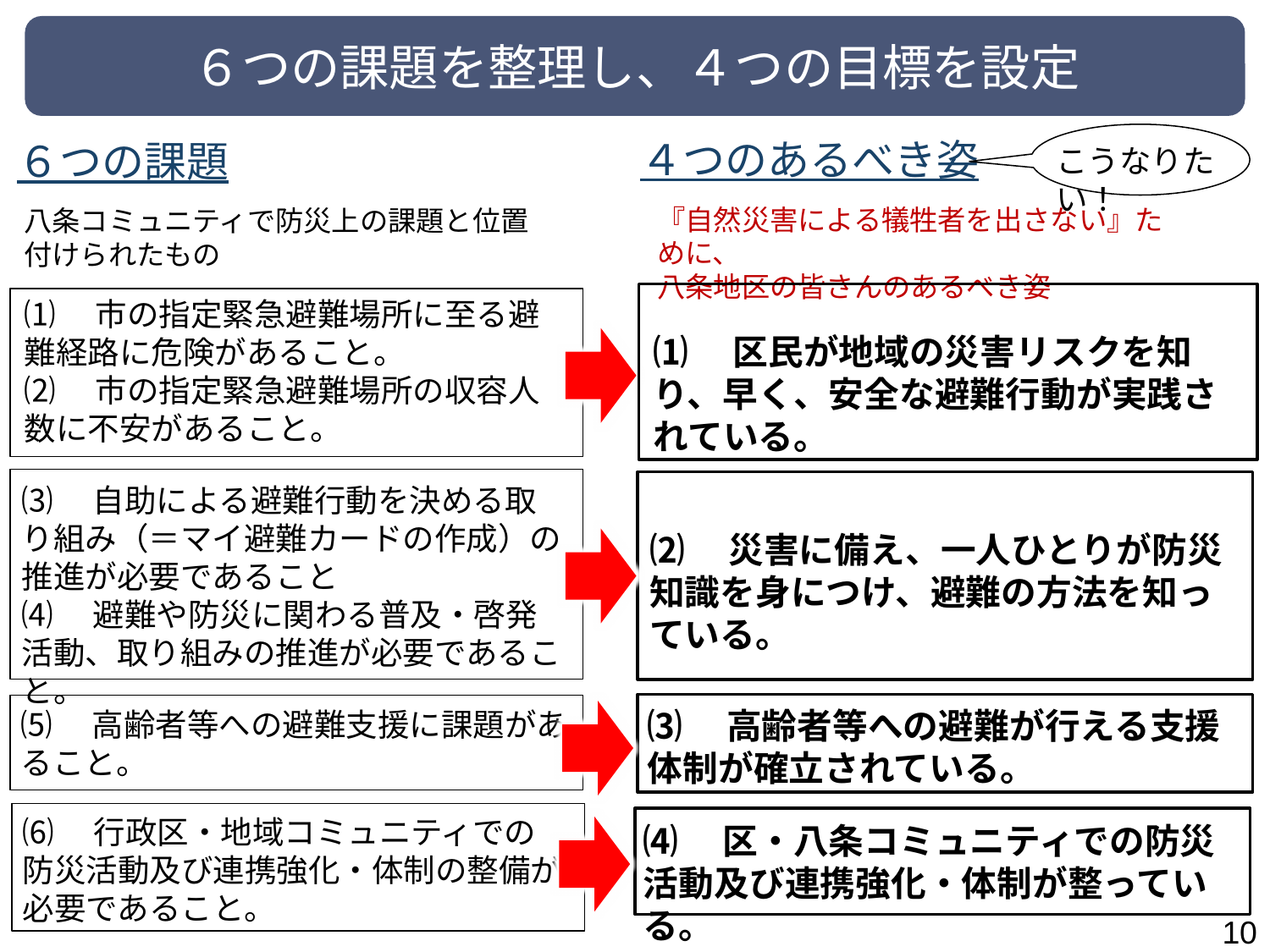

# ６つの課題を整理し、４つの目標を設定

４つのあるべき姿
６つの課題
こうなりたい！
『自然災害による犠牲者を出さない』ために、
八条地区の皆さんのあるべき姿
八条コミュニティで防災上の課題と位置付けられたもの

⑴　市の指定緊急避難場所に至る避難経路に危険があること。
⑵　市の指定緊急避難場所の収容人数に不安があること。
⑴　区民が地域の災害リスクを知り、早く、安全な避難行動が実践されている。

⑶　自助による避難行動を決める取り組み（＝マイ避難カードの作成）の推進が必要であること
⑷　避難や防災に関わる普及・啓発活動、取り組みの推進が必要であること。
⑵　災害に備え、一人ひとりが防災知識を身につけ、避難の方法を知っている。

⑶　高齢者等への避難が行える支援体制が確立されている。
⑸　高齢者等への避難支援に課題があること。

⑹　行政区・地域コミュニティでの防災活動及び連携強化・体制の整備が必要であること。

⑷　区・八条コミュニティでの防災活動及び連携強化・体制が整っている。

10